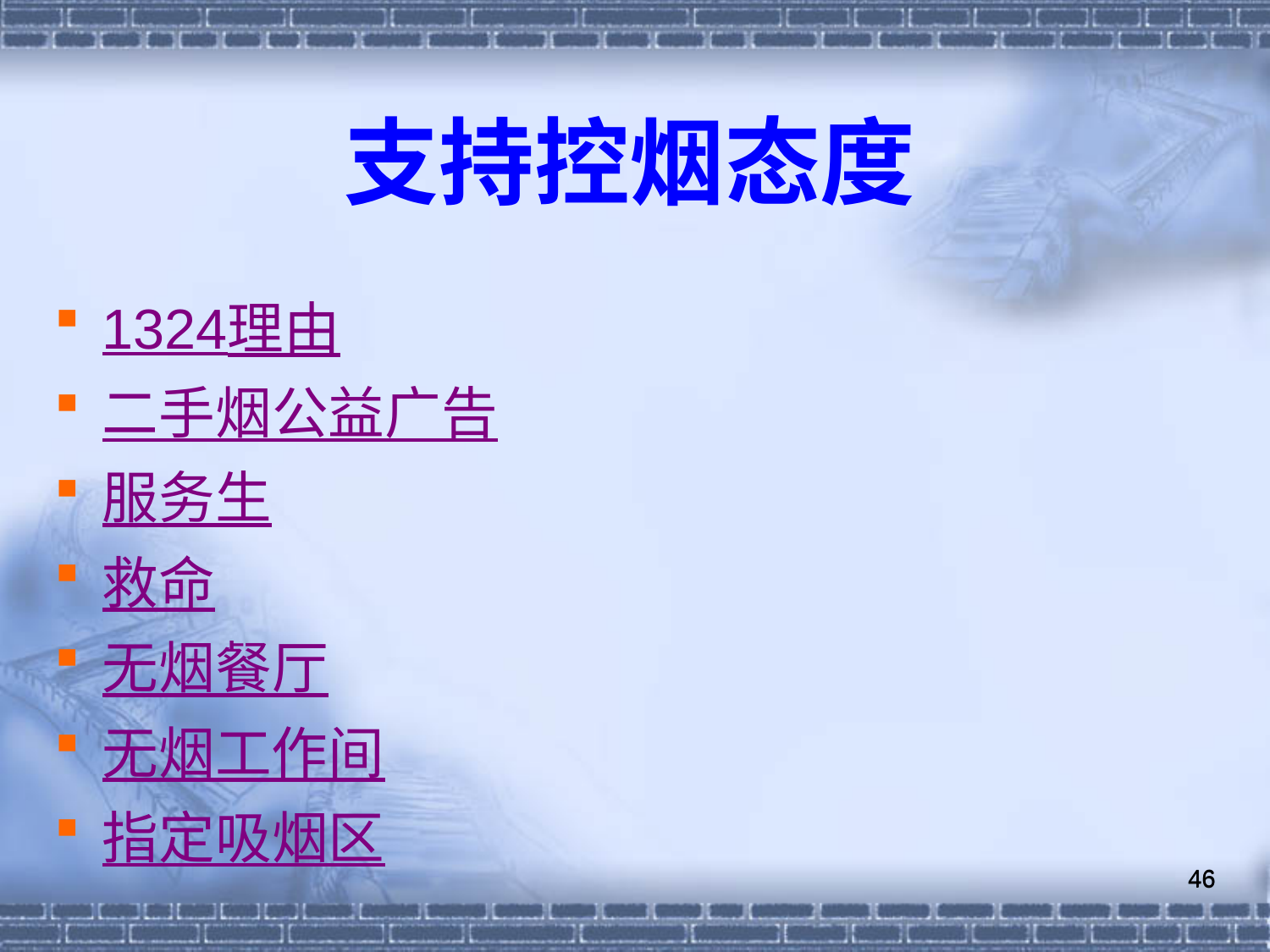

支持控烟态度
1324理由
二手烟公益广告
服务生
救命
无烟餐厅
无烟工作间
指定吸烟区

46
46